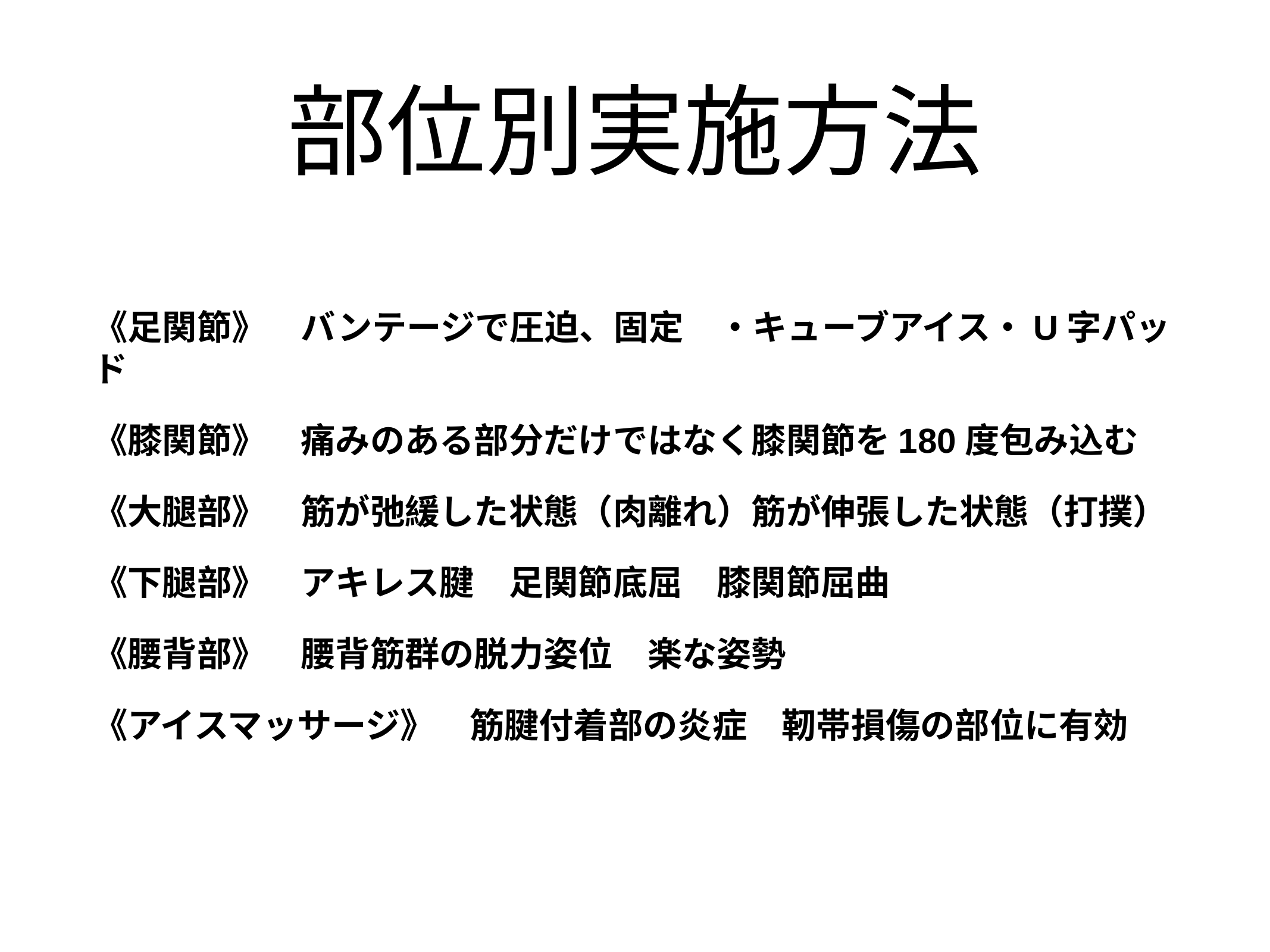

# 部位別実施方法
《足関節》　バンテージで圧迫、固定　・キューブアイス・U字パッド
《膝関節》　痛みのある部分だけではなく膝関節を180度包み込む
《大腿部》　筋が弛緩した状態（肉離れ）筋が伸張した状態（打撲）
《下腿部》　アキレス腱　足関節底屈　膝関節屈曲
《腰背部》　腰背筋群の脱力姿位　楽な姿勢
《アイスマッサージ》　筋腱付着部の炎症　靭帯損傷の部位に有効